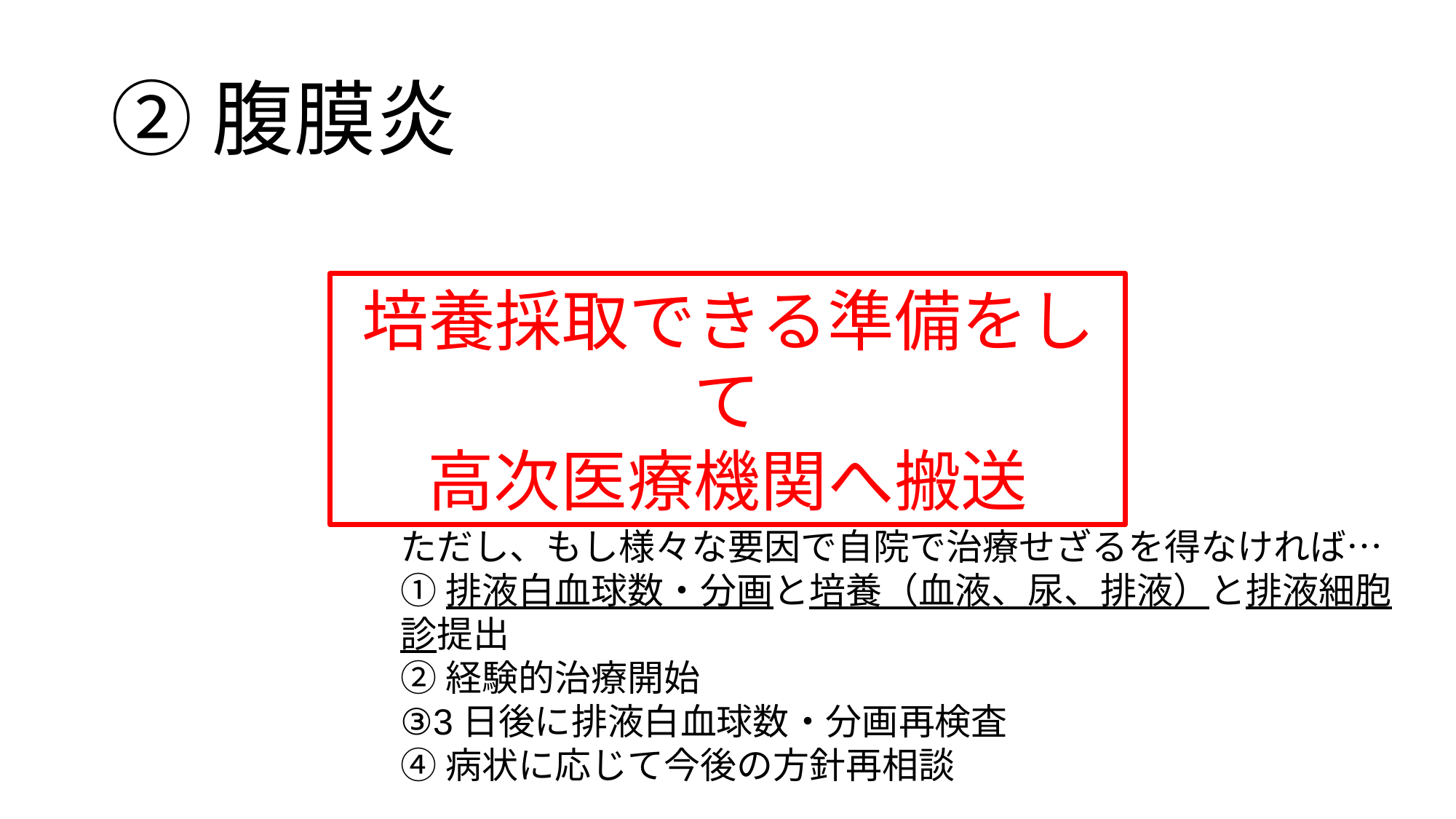

# ②腹膜炎
培養採取できる準備をして
高次医療機関へ搬送
ただし、もし様々な要因で自院で治療せざるを得なければ…
①排液白血球数・分画と培養（血液、尿、排液）と排液細胞診提出
②経験的治療開始
③3日後に排液白血球数・分画再検査
④病状に応じて今後の方針再相談